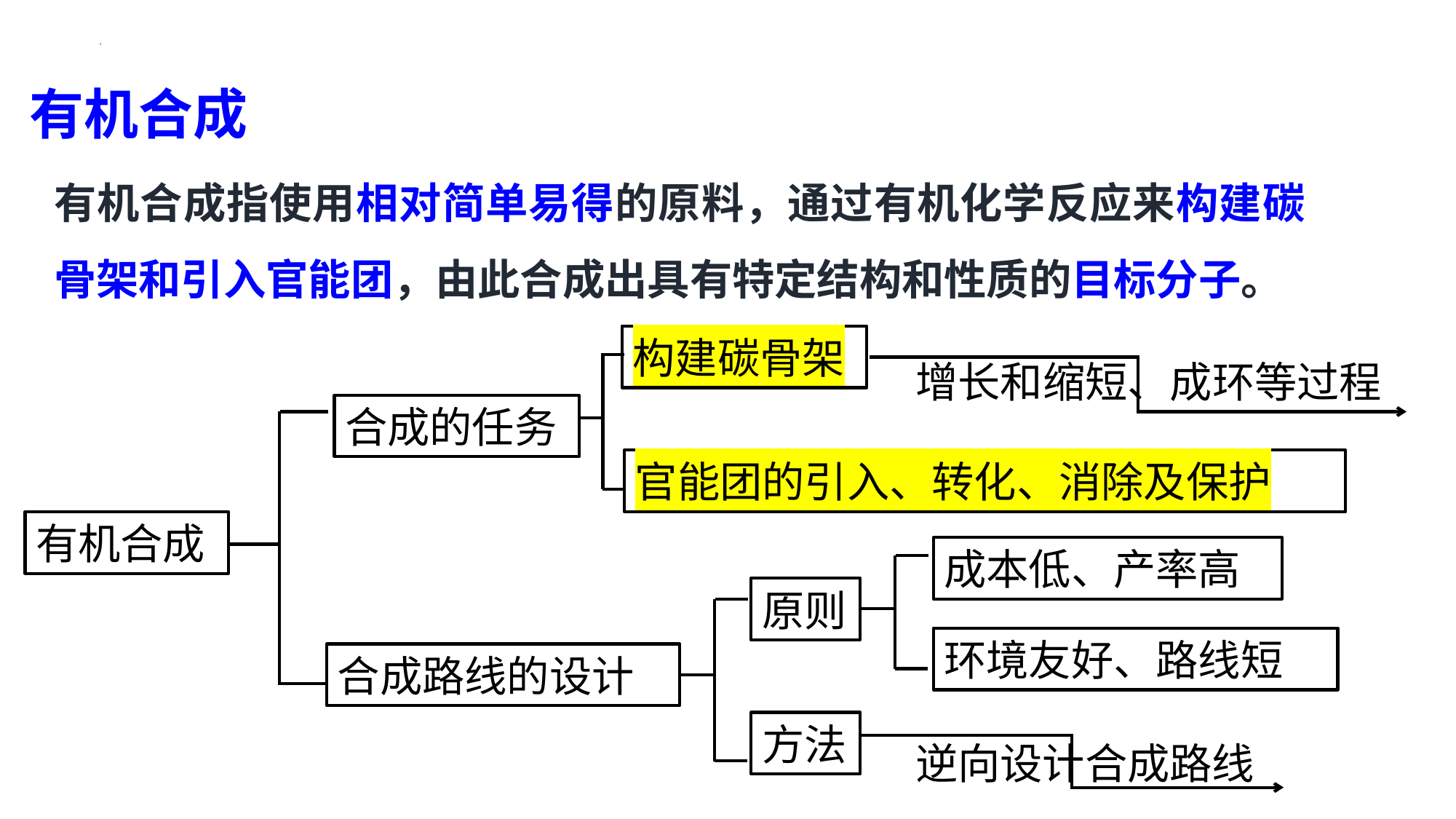

有机合成
有机合成指使用相对简单易得的原料，通过有机化学反应来构建碳骨架和引入官能团，由此合成出具有特定结构和性质的目标分子。
构建碳骨架
增长和缩短、成环等过程
合成的任务
官能团的引入、转化、消除及保护
有机合成
成本低、产率高
原则
环境友好、路线短
合成路线的设计
方法
逆向设计合成路线